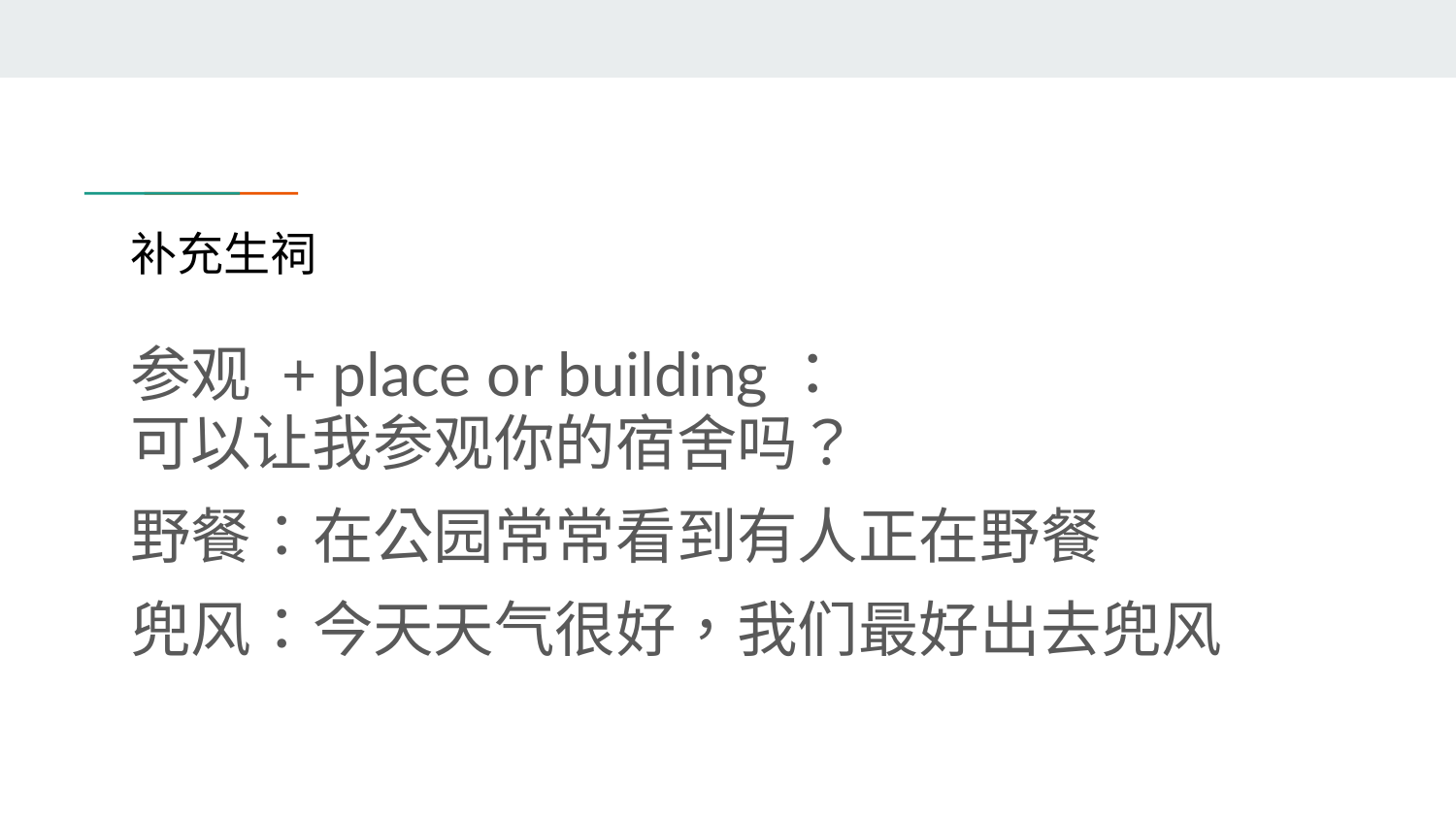

# 补充生祠
参观 + place or building：
可以让我参观你的宿舍吗？
野餐：在公园常常看到有人正在野餐
兜风：今天天气很好，我们最好出去兜风